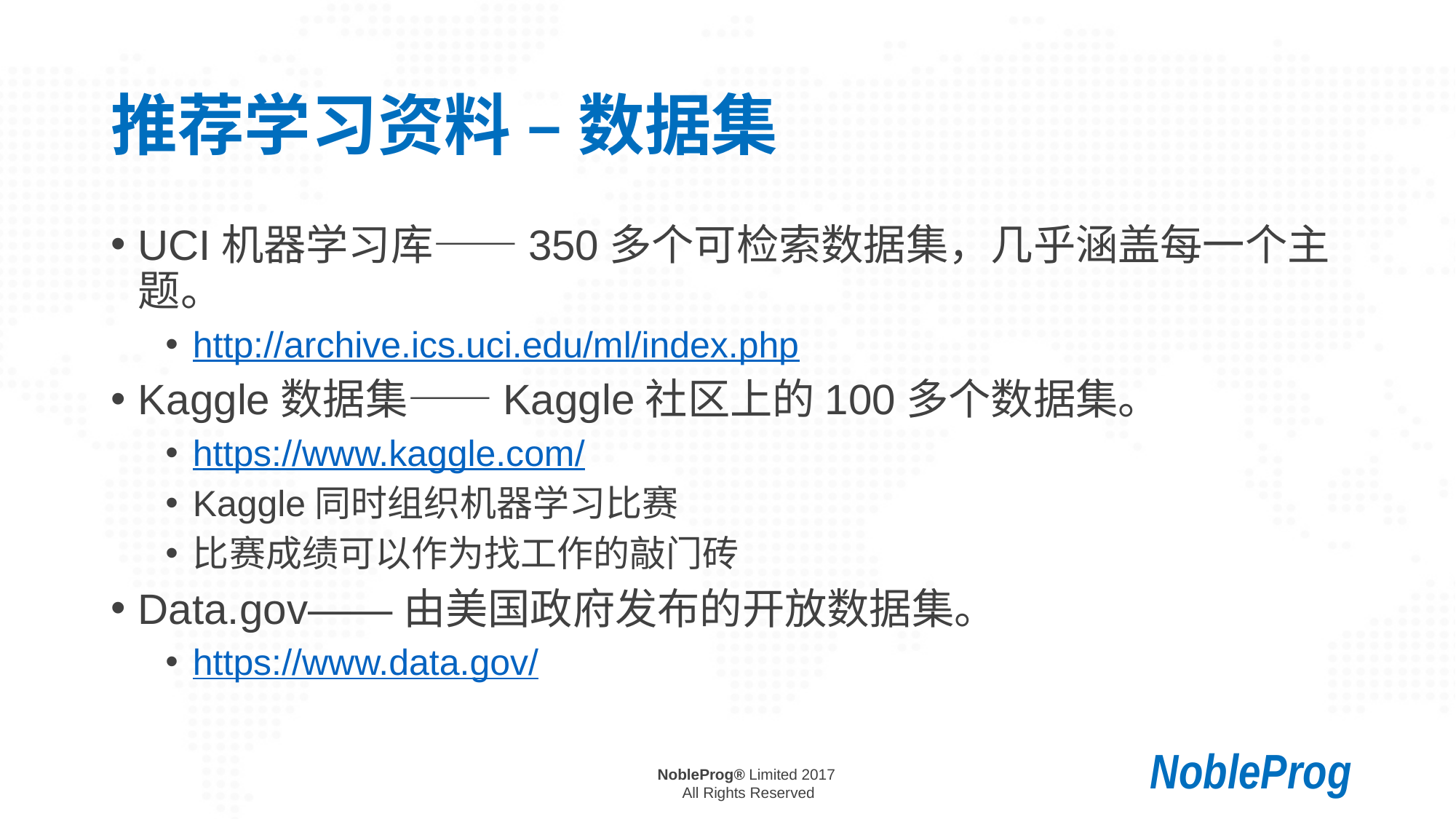

# 推荐学习资料 – 数据集
UCI机器学习库——350多个可检索数据集，几乎涵盖每一个主题。
http://archive.ics.uci.edu/ml/index.php
Kaggle数据集——Kaggle社区上的100多个数据集。
https://www.kaggle.com/
Kaggle同时组织机器学习比赛
比赛成绩可以作为找工作的敲门砖
Data.gov——由美国政府发布的开放数据集。
https://www.data.gov/